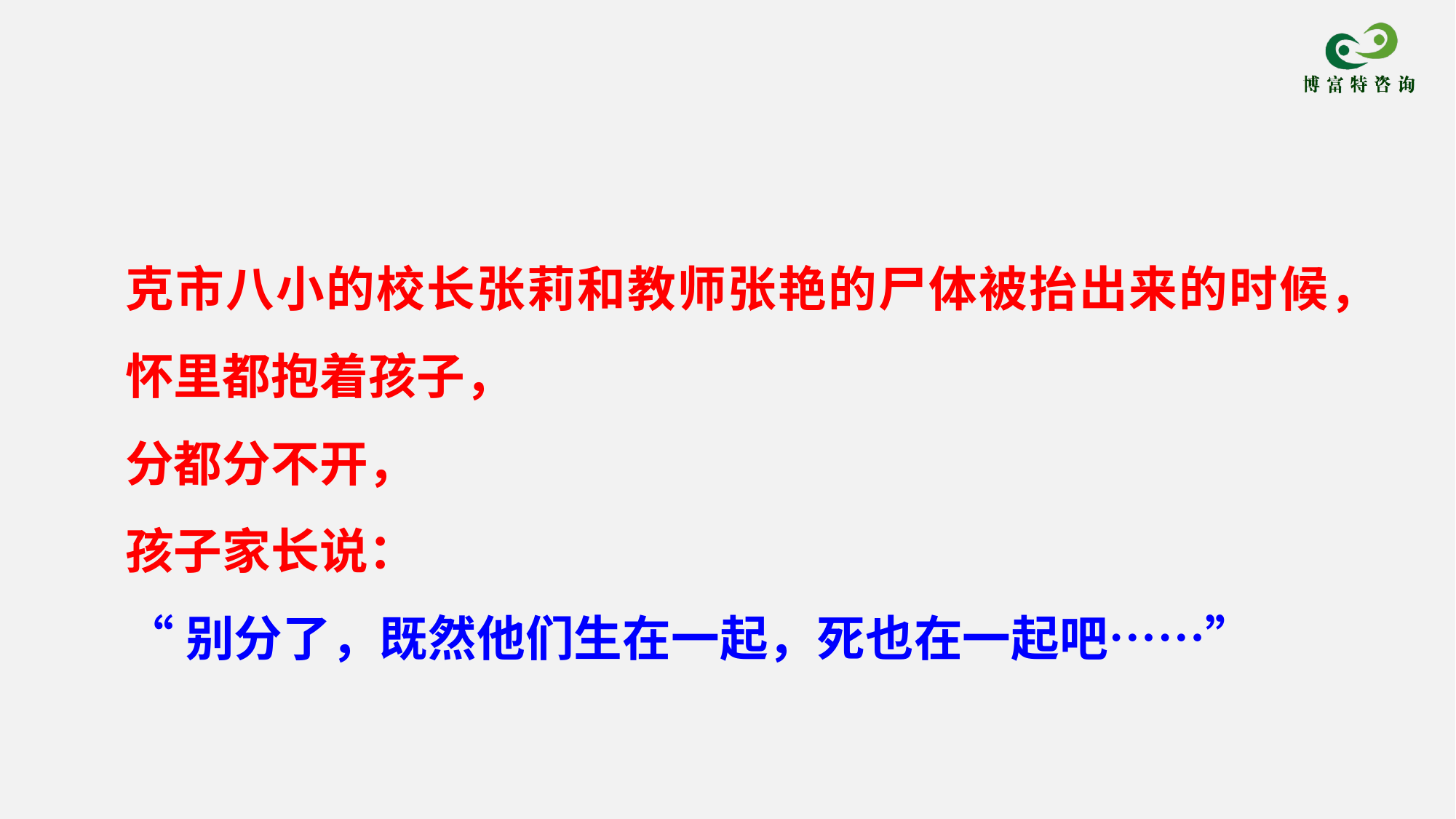

克市八小的校长张莉和教师张艳的尸体被抬出来的时候，
怀里都抱着孩子，
分都分不开，
孩子家长说：
“别分了，既然他们生在一起，死也在一起吧……”